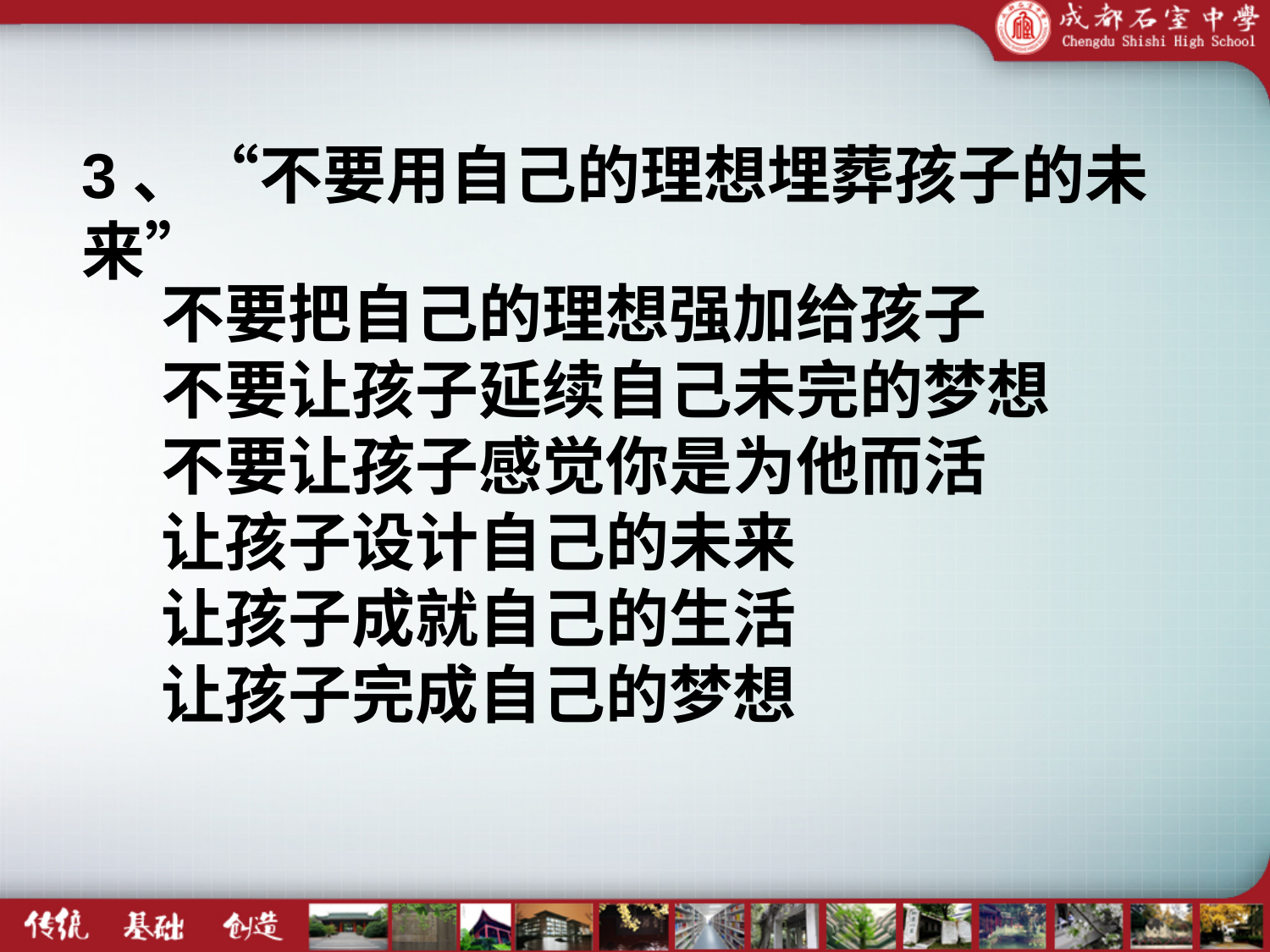

3、“不要用自己的理想埋葬孩子的未来”
不要把自己的理想强加给孩子
不要让孩子延续自己未完的梦想
不要让孩子感觉你是为他而活
让孩子设计自己的未来
让孩子成就自己的生活
让孩子完成自己的梦想